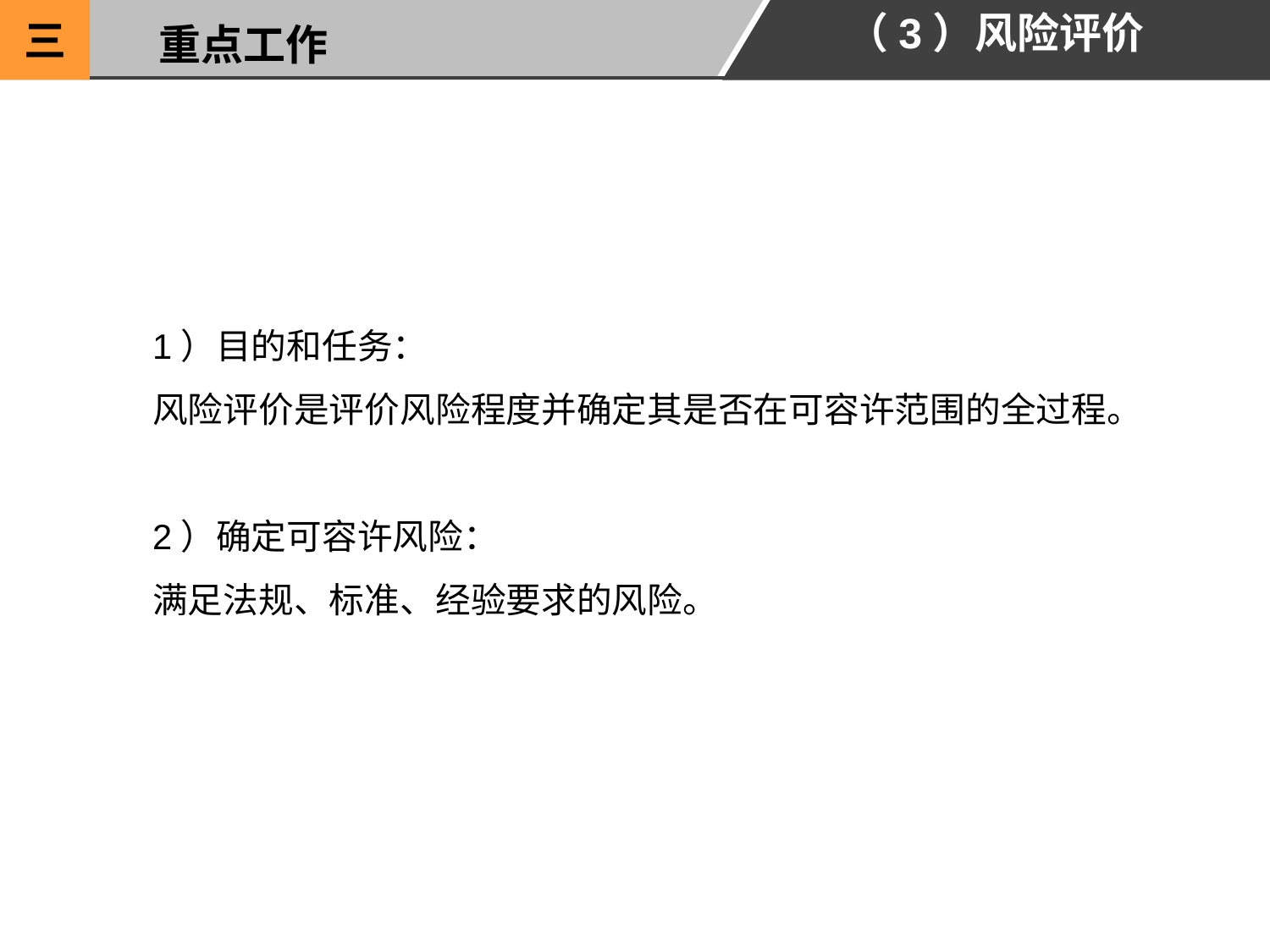

（3）风险评价
三
重点工作
1）目的和任务：
风险评价是评价风险程度并确定其是否在可容许范围的全过程。

2）确定可容许风险：
满足法规、标准、经验要求的风险。